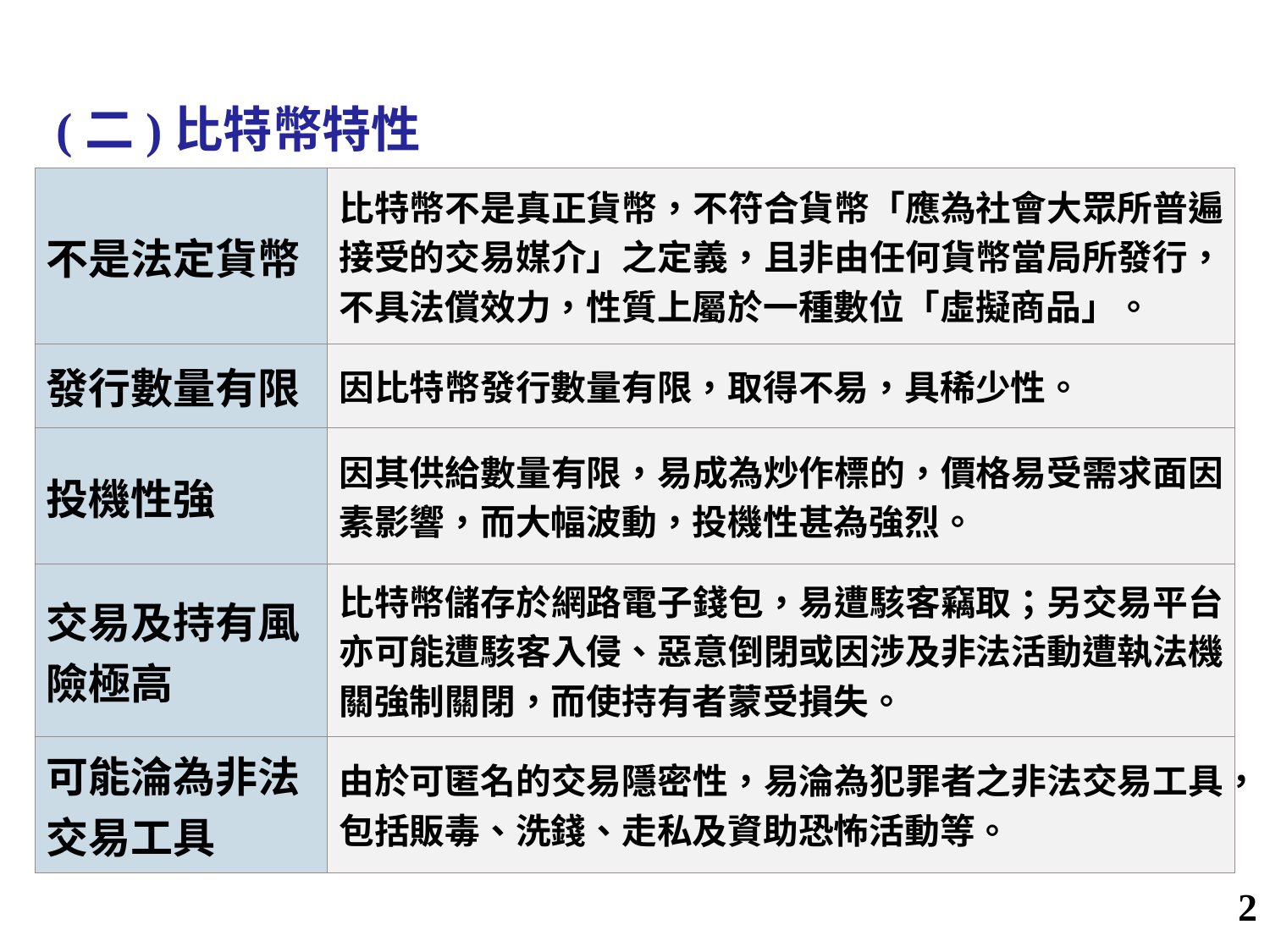

(二)比特幣特性
| 不是法定貨幣 | 比特幣不是真正貨幣，不符合貨幣「應為社會大眾所普遍接受的交易媒介」之定義，且非由任何貨幣當局所發行，不具法償效力，性質上屬於一種數位「虛擬商品」。 |
| --- | --- |
| 發行數量有限 | 因比特幣發行數量有限，取得不易，具稀少性。 |
| 投機性強 | 因其供給數量有限，易成為炒作標的，價格易受需求面因素影響，而大幅波動，投機性甚為強烈。 |
| 交易及持有風險極高 | 比特幣儲存於網路電子錢包，易遭駭客竊取；另交易平台亦可能遭駭客入侵、惡意倒閉或因涉及非法活動遭執法機關強制關閉，而使持有者蒙受損失。 |
| 可能淪為非法交易工具 | 由於可匿名的交易隱密性，易淪為犯罪者之非法交易工具，包括販毒、洗錢、走私及資助恐怖活動等。 |
2